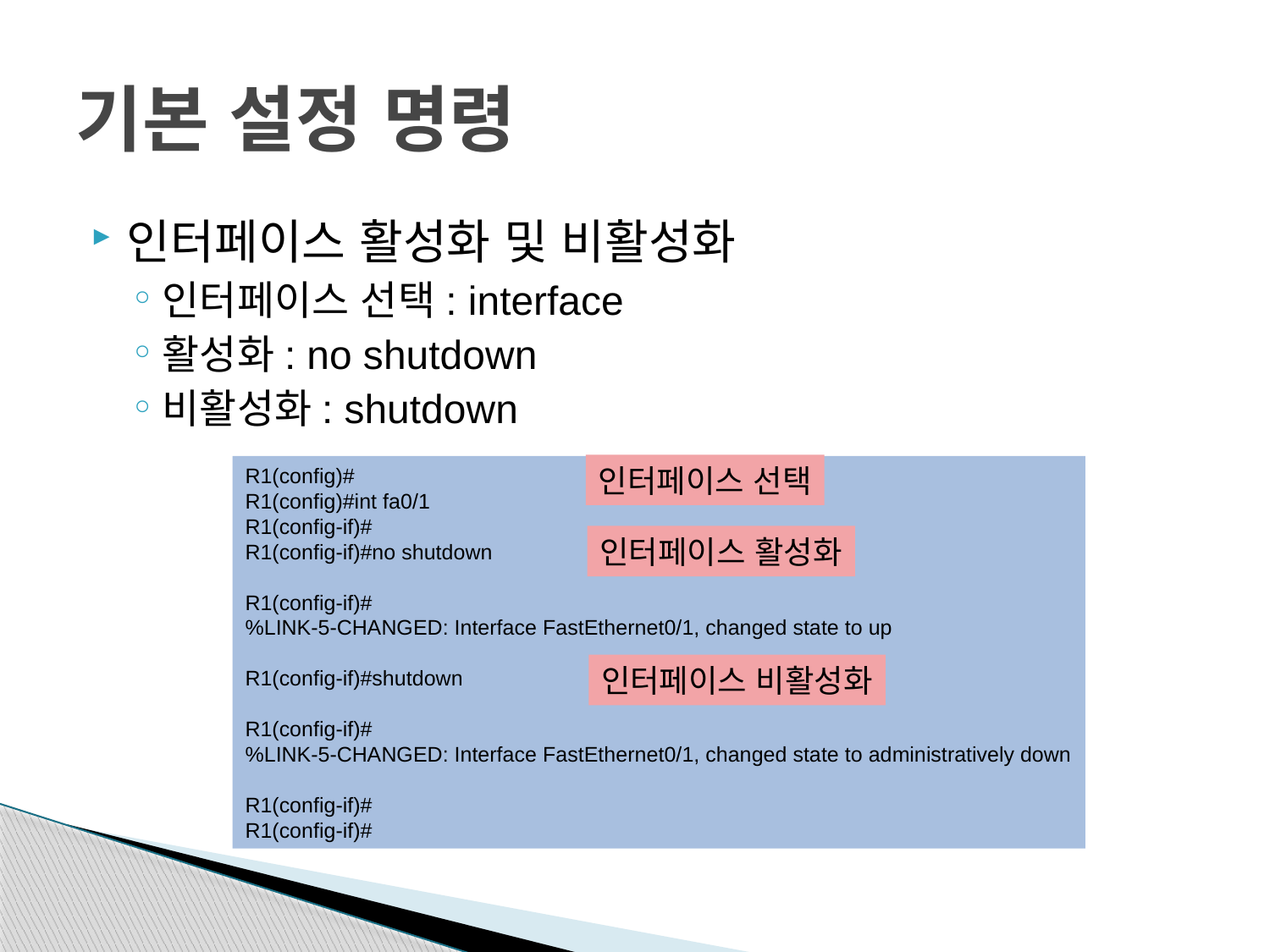

# 기본 설정 명령
인터페이스 활성화 및 비활성화
인터페이스 선택: interface
활성화: no shutdown
비활성화: shutdown
인터페이스 선택
R1(config)#
R1(config)#int fa0/1
R1(config-if)#
R1(config-if)#no shutdown
R1(config-if)#
%LINK-5-CHANGED: Interface FastEthernet0/1, changed state to up

R1(config-if)#shutdown

R1(config-if)#
%LINK-5-CHANGED: Interface FastEthernet0/1, changed state to administratively down

R1(config-if)#
R1(config-if)#
인터페이스 활성화
인터페이스 비활성화